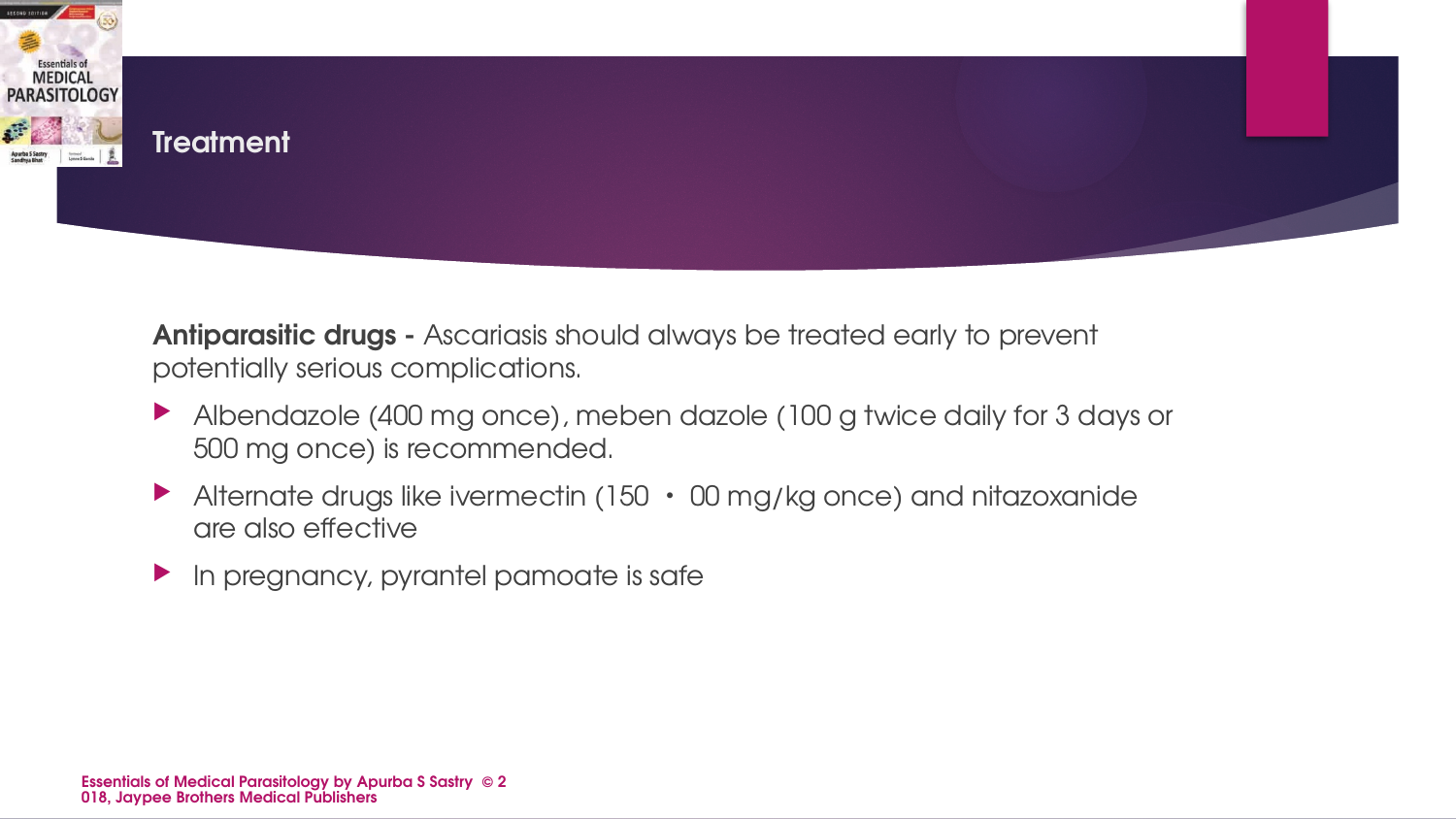

# Treatment
Antiparasitic drugs - Ascariasis should always be treated early to prevent potentially serious complications.
Albendazole (400 mg once), meben dazole (100 g twice daily for 3 days or 500 mg once) is recommended.
Alternate drugs like ivermectin (150・00 mg/kg once) and nitazoxanide are also effective
In pregnancy, pyrantel pamoate is safe

Essentials of Medical Parasitology by Apurba S Sastry  © 2018, Jaypee Brothers Medical Publishers